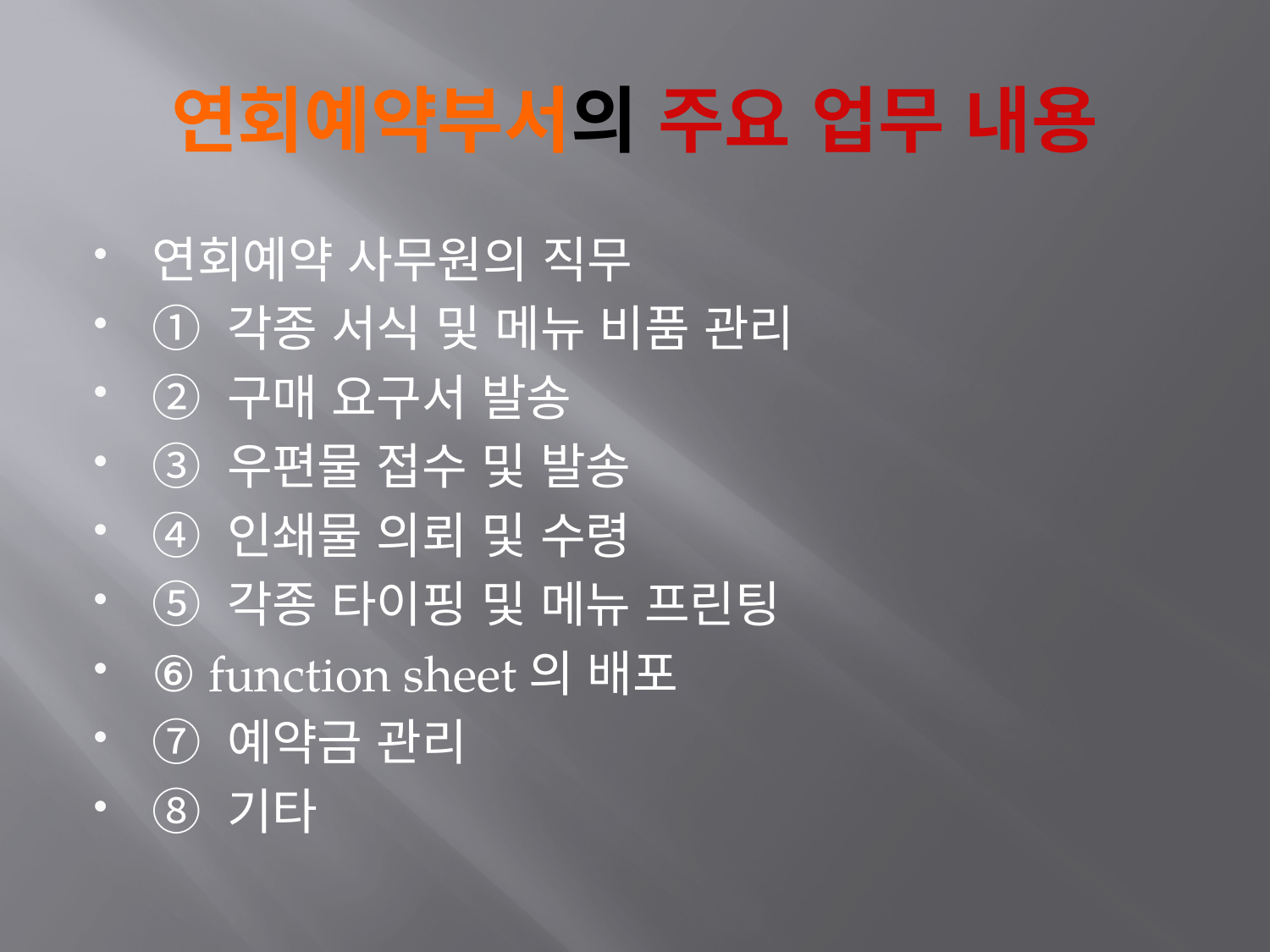

# 연회예약부서의 주요 업무 내용
연회예약 사무원의 직무
① 각종 서식 및 메뉴 비품 관리
② 구매 요구서 발송
③ 우편물 접수 및 발송
④ 인쇄물 의뢰 및 수령
⑤ 각종 타이핑 및 메뉴 프린팅
⑥ function sheet의 배포
⑦ 예약금 관리
⑧ 기타